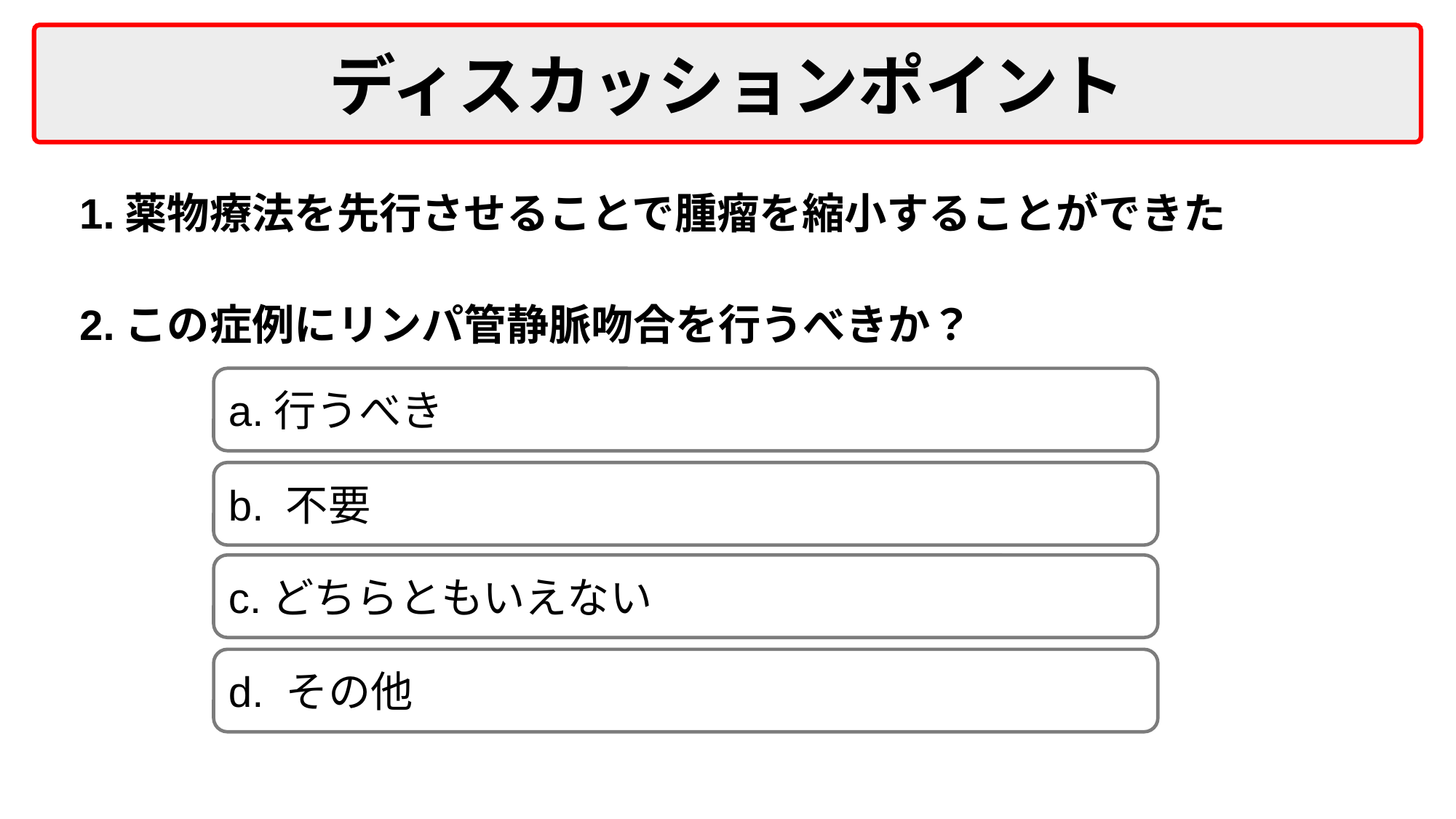

ディスカッションポイント
1.薬物療法を先行させることで腫瘤を縮小することができた

2.この症例にリンパ管静脈吻合を行うべきか？

a.行うべき
b. 不要
c.どちらともいえない
d. その他